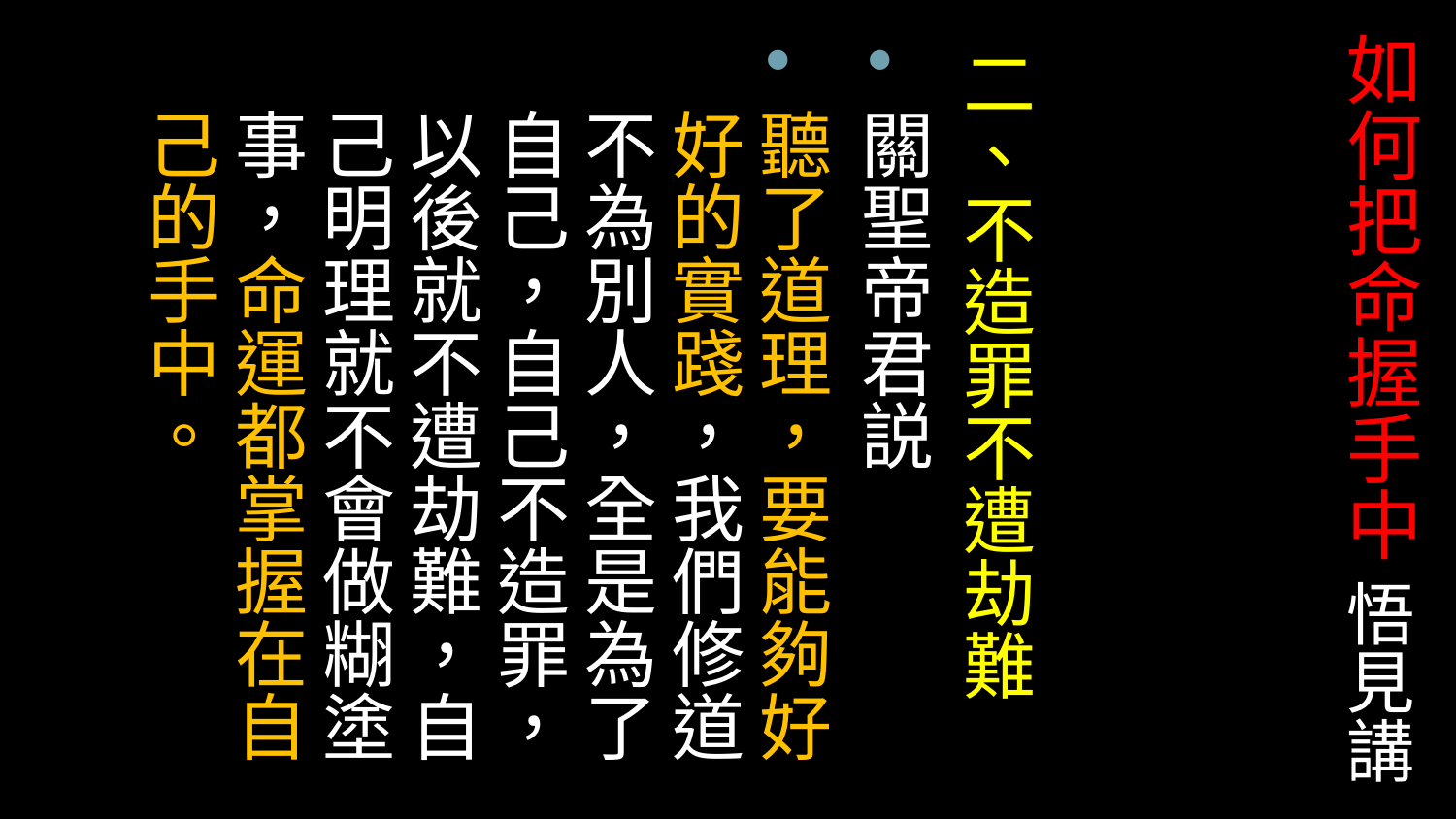

# 如何把命握手中 悟見講
二、不造罪不遭劫難
關聖帝君説
聽了道理，要能夠好好的實踐，我們修道不為別人，全是為了自己，自己不造罪，以後就不遭劫難，自己明理就不會做糊塗事，命運都掌握在自己的手中。